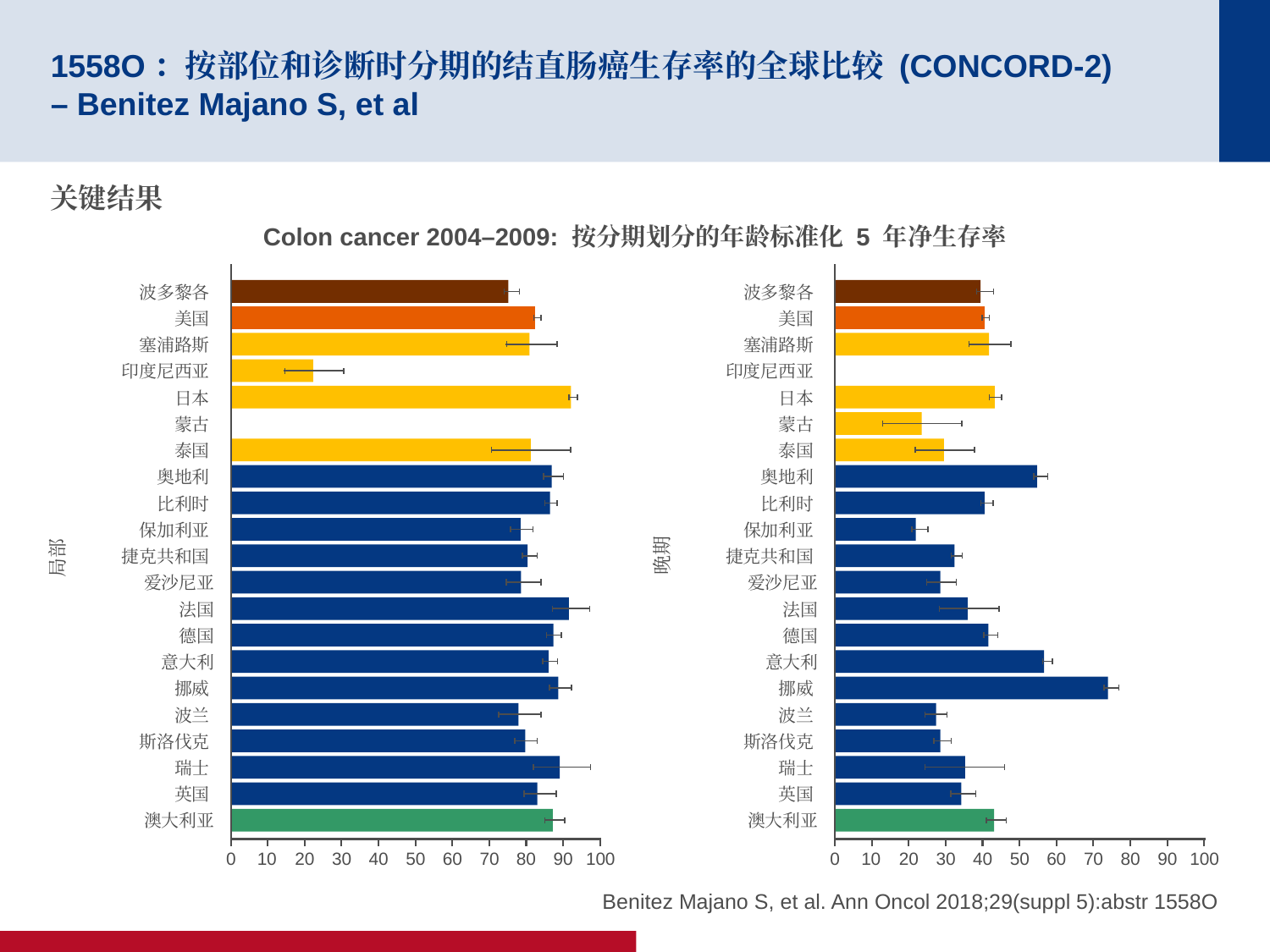

# 1558O：按部位和诊断时分期的结直肠癌生存率的全球比较 (CONCORD-2) – Benitez Majano S, et al
关键结果

Colon cancer 2004–2009: 按分期划分的年龄标准化 5 年净生存率

波多黎各
美国
塞浦路斯
印度尼西亚
日本
蒙古
泰国
奥地利
比利时
保加利亚
捷克共和国
爱沙尼亚
法国
德国
意大利
挪威
波兰
斯洛伐克
瑞士
英国
澳大利亚

局部

0
10
20
30
40
50
60
70
80
90
100

波多黎各
美国
塞浦路斯
印度尼西亚
日本
蒙古
泰国
奥地利
比利时
保加利亚
捷克共和国
爱沙尼亚
法国
德国
意大利
挪威
波兰
斯洛伐克
瑞士
英国
澳大利亚

晚期

0
10
20
30
40
50
60
70
80
90
100
Benitez Majano S, et al. Ann Oncol 2018;29(suppl 5):abstr 1558O